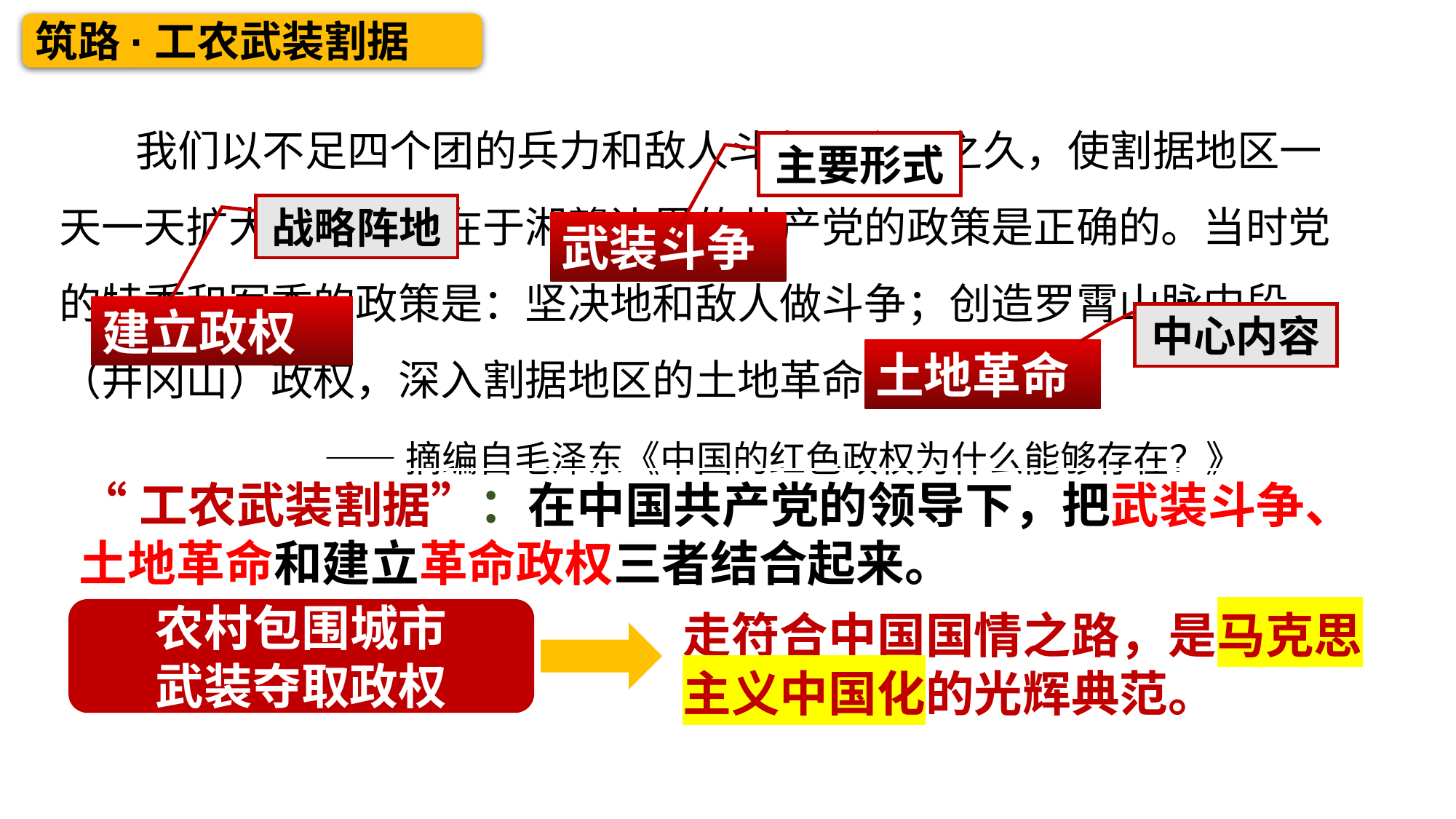

筑路·工农武装割据
       我们以不足四个团的兵力和敌人斗争四个月之久，使割据地区一天一天扩大，原因就在于湘赣边界的共产党的政策是正确的。当时党的特委和军委的政策是：坚决地和敌人做斗争；创造罗霄山脉中段（井冈山）政权，深入割据地区的土地革命。
                            ——摘编自毛泽东《中国的红色政权为什么能够存在？》
主要形式
战略阵地
武装斗争
建立政权
中心内容
土地革命
“工农武装割据”：在中国共产党的领导下，把武装斗争、土地革命和建立革命政权三者结合起来。
农村包围城市
武装夺取政权
走符合中国国情之路，是马克思主义中国化的光辉典范。